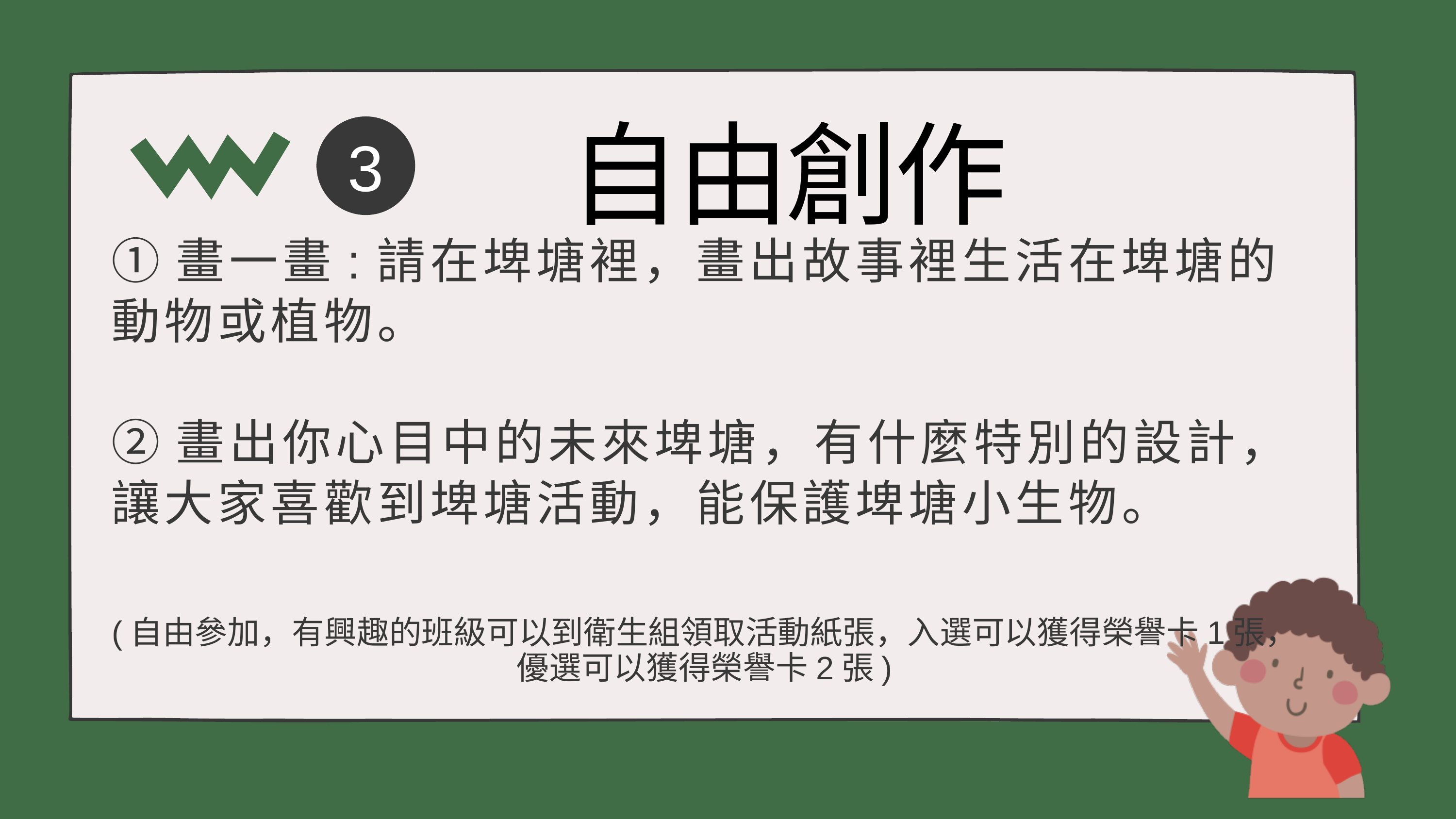

自由創作

3

①畫一畫:請在埤塘裡，畫出故事裡生活在埤塘的動物或植物。

②畫出你心目中的未來埤塘，有什麼特別的設計，讓大家喜歡到埤塘活動，能保護埤塘小生物。

(自由參加，有興趣的班級可以到衛生組領取活動紙張，入選可以獲得榮譽卡1張，優選可以獲得榮譽卡2張)